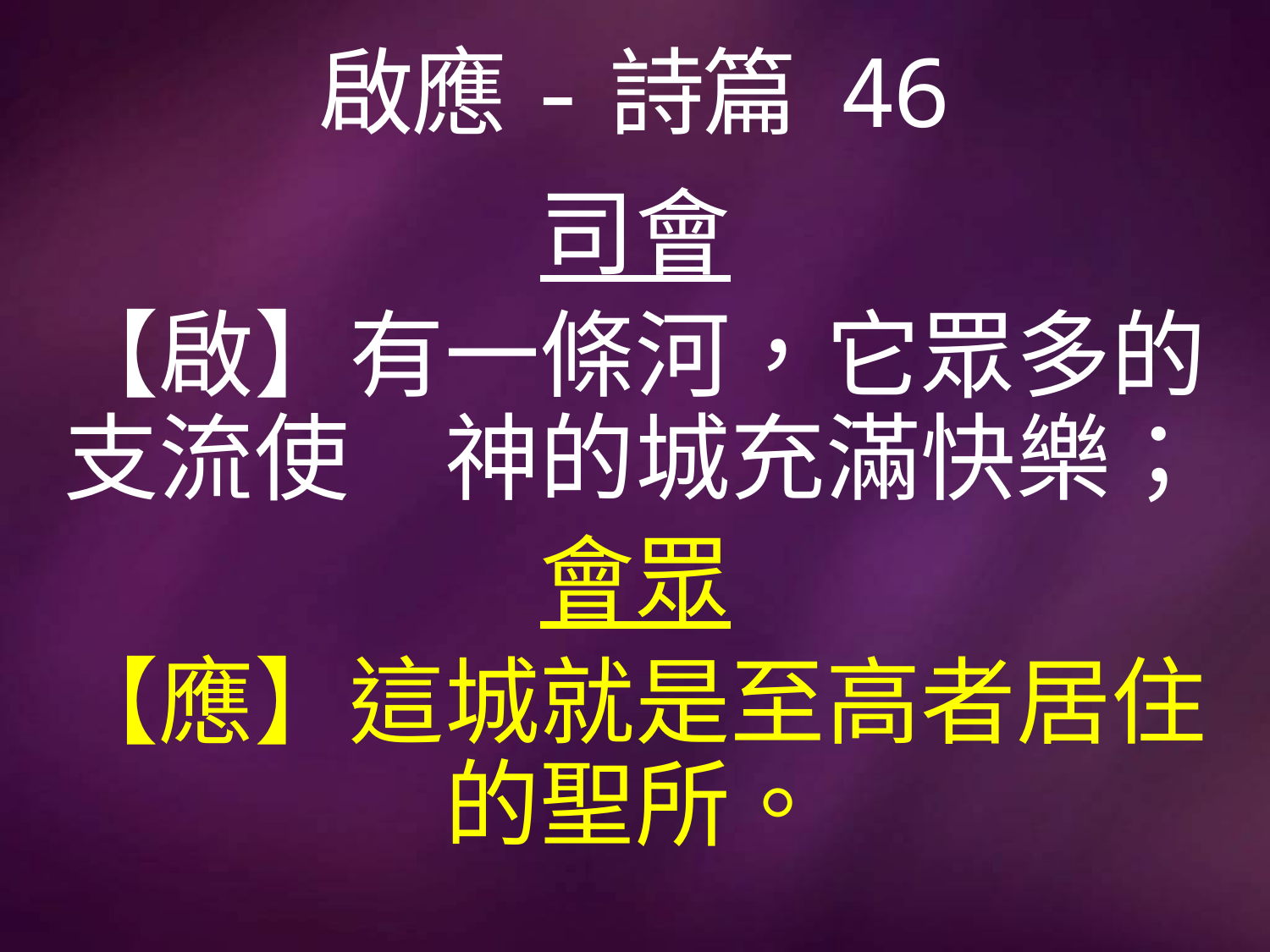

# 啟應-詩篇 46
司會
【啟】有一條河，它眾多的支流使　神的城充滿快樂；
會眾
【應】這城就是至高者居住的聖所。